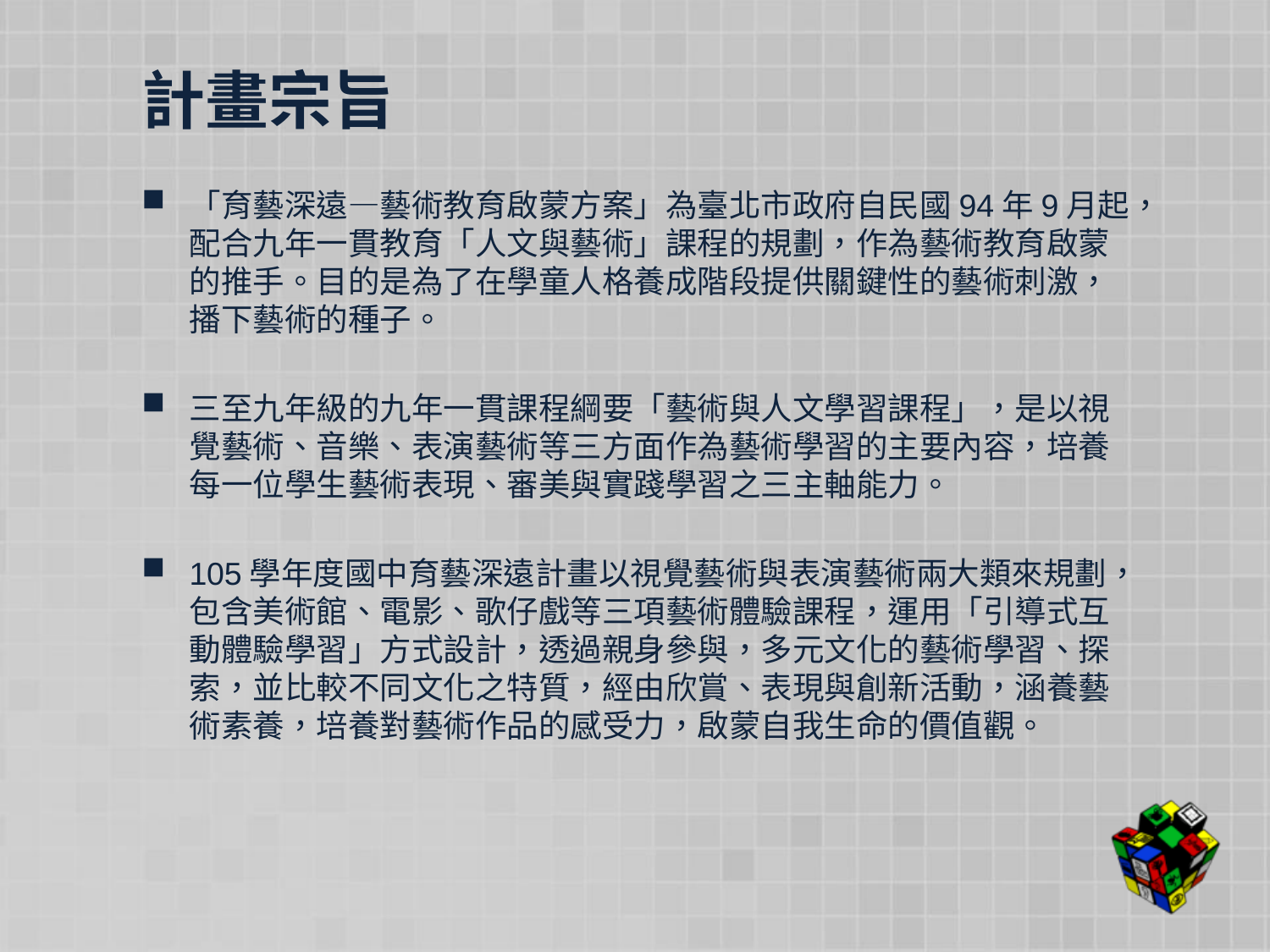

# 計畫宗旨
「育藝深遠—藝術教育啟蒙方案」為臺北市政府自民國94年9月起，配合九年一貫教育「人文與藝術」課程的規劃，作為藝術教育啟蒙的推手。目的是為了在學童人格養成階段提供關鍵性的藝術刺激，播下藝術的種子。

三至九年級的九年一貫課程綱要「藝術與人文學習課程」，是以視覺藝術、音樂、表演藝術等三方面作為藝術學習的主要內容，培養每一位學生藝術表現、審美與實踐學習之三主軸能力。

105學年度國中育藝深遠計畫以視覺藝術與表演藝術兩大類來規劃，包含美術館、電影、歌仔戲等三項藝術體驗課程，運用「引導式互動體驗學習」方式設計，透過親身參與，多元文化的藝術學習、探索，並比較不同文化之特質，經由欣賞、表現與創新活動，涵養藝術素養，培養對藝術作品的感受力，啟蒙自我生命的價值觀。